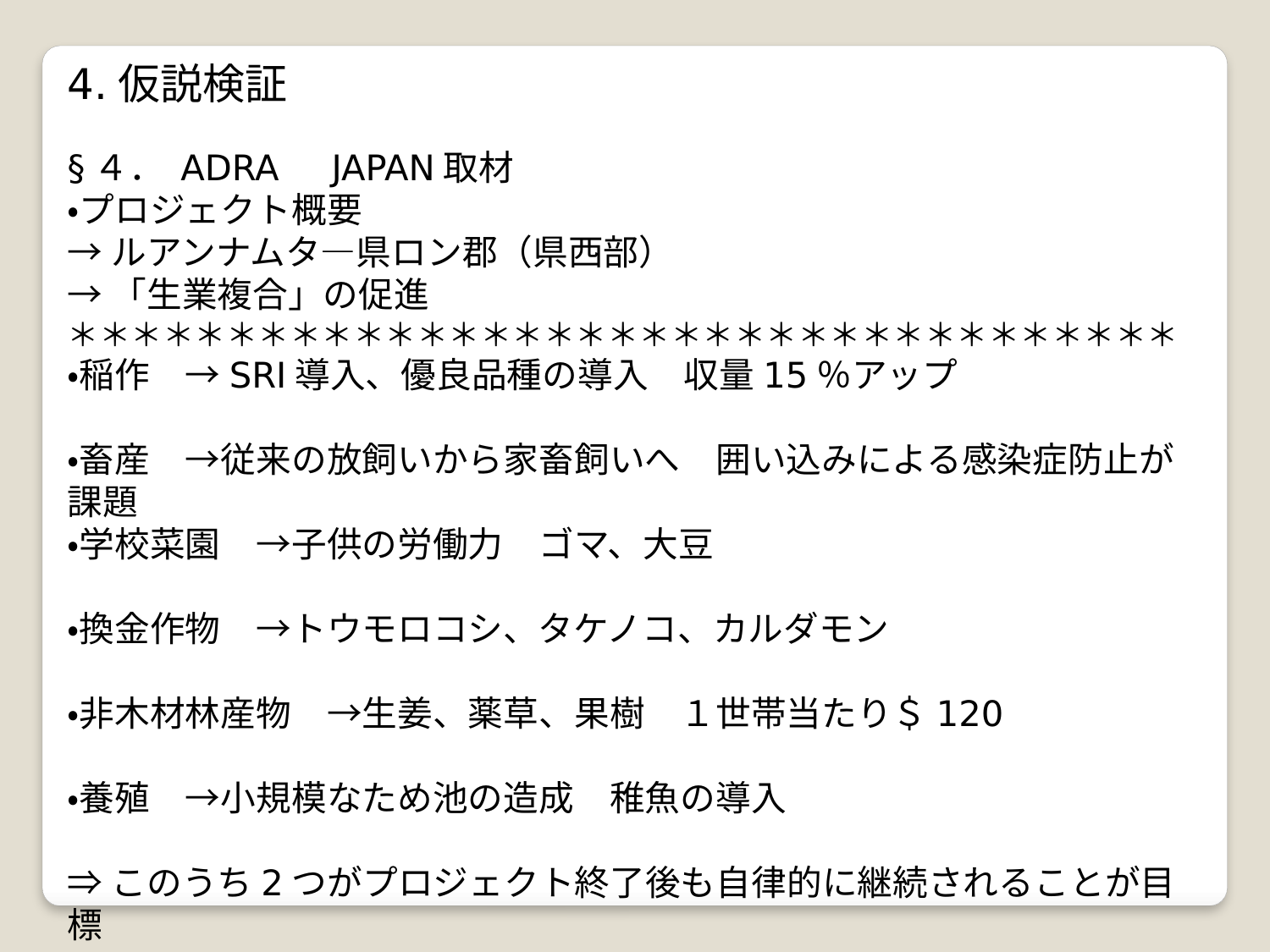

4.仮説検証

§４． ADRA　JAPAN取材
・プロジェクト概要
→ルアンナムタ―県ロン郡（県西部）
→「生業複合」の促進
＊＊＊＊＊＊＊＊＊＊＊＊＊＊＊＊＊＊＊＊＊＊＊＊＊＊＊＊＊＊＊＊＊＊＊
・稲作　→SRI導入、優良品種の導入　収量15％アップ

・畜産　→従来の放飼いから家畜飼いへ　囲い込みによる感染症防止が課題
・学校菜園　→子供の労働力　ゴマ、大豆

・換金作物　→トウモロコシ、タケノコ、カルダモン

・非木材林産物　→生姜、薬草、果樹　１世帯当たり＄120

・養殖　→小規模なため池の造成　稚魚の導入

⇒このうち2つがプロジェクト終了後も自律的に継続されることが目標